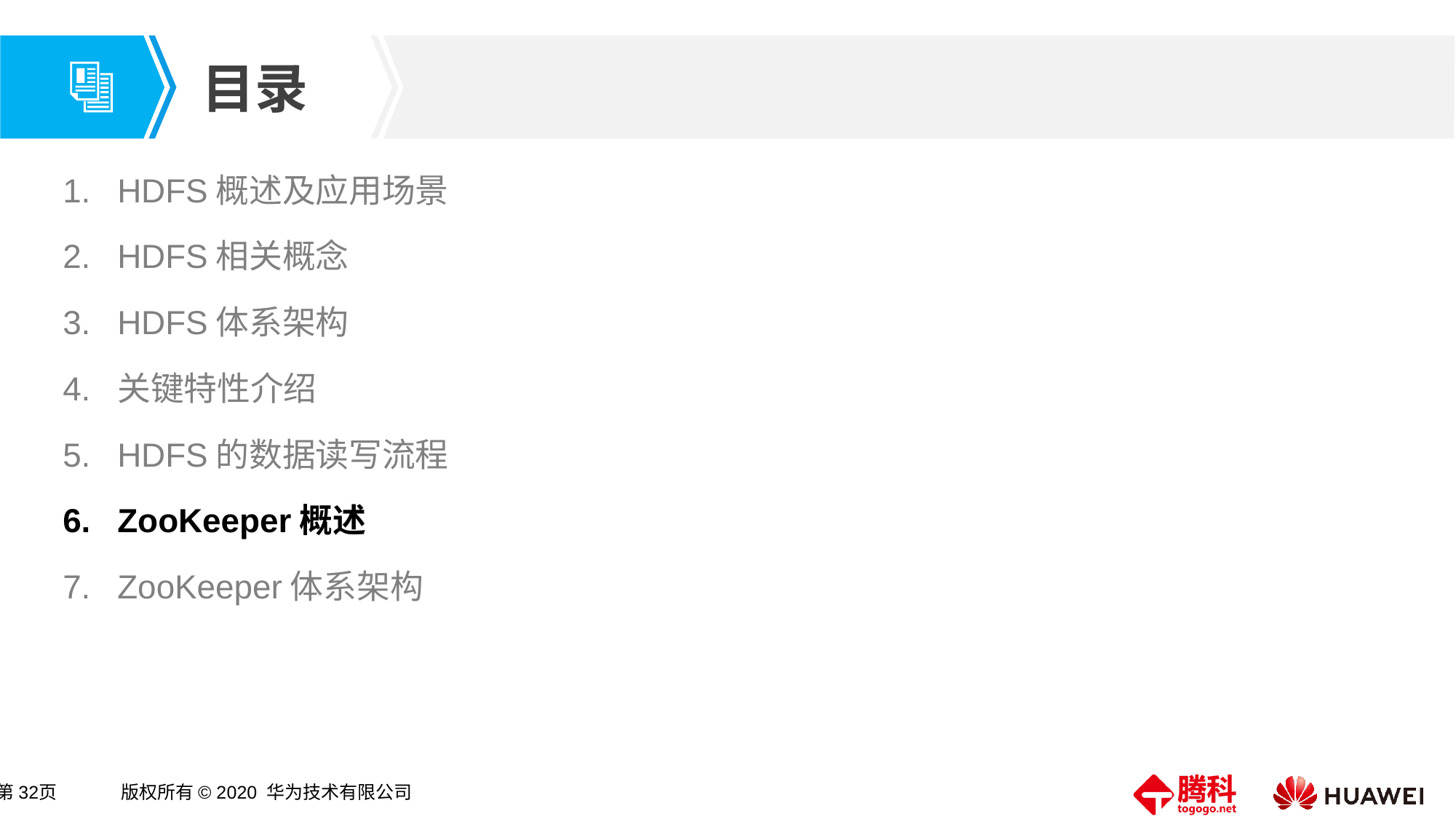

HDFS概述及应用场景
HDFS相关概念
HDFS体系架构
关键特性介绍
HDFS的数据读写流程
ZooKeeper概述
ZooKeeper体系架构